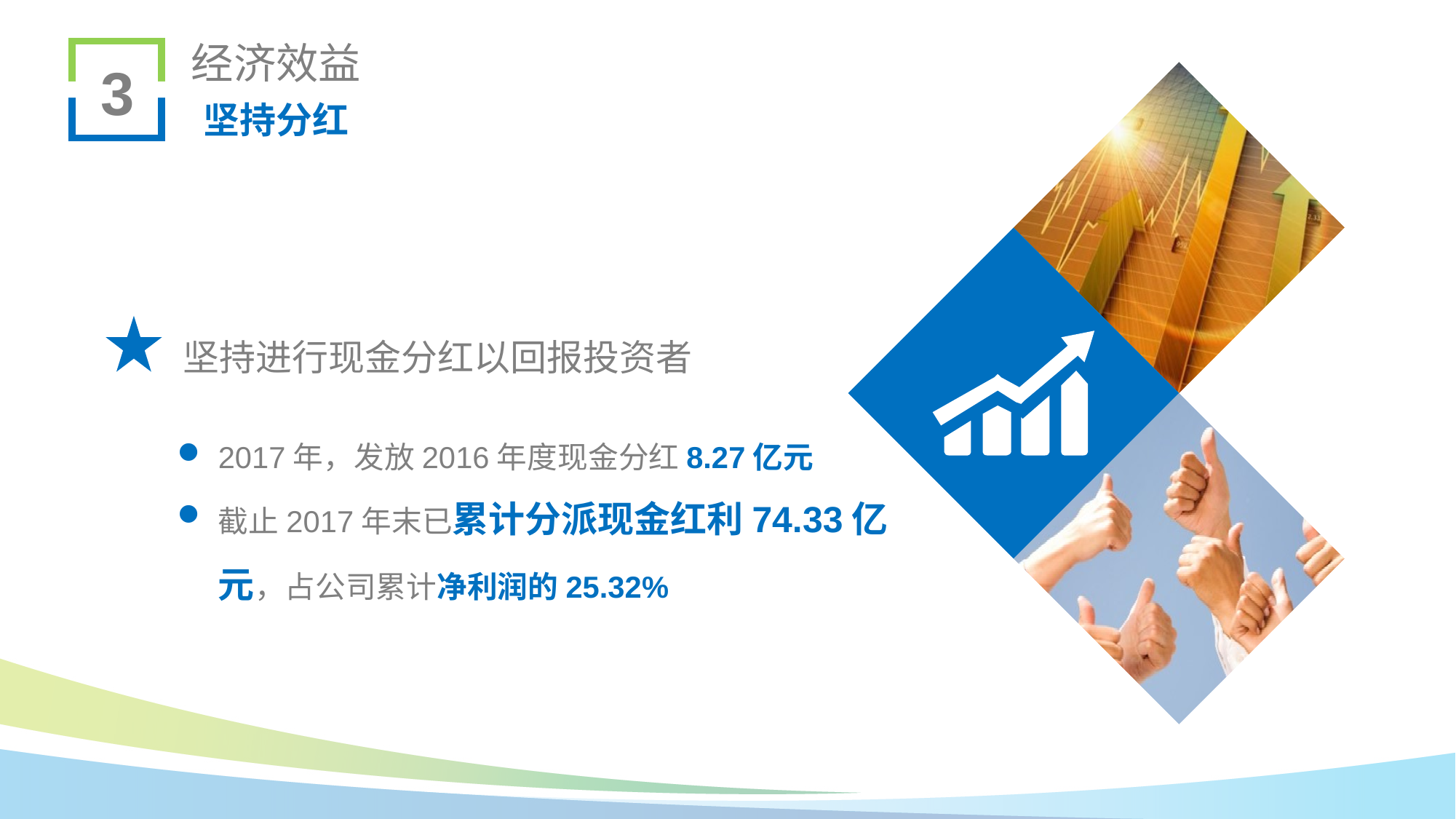

经济效益
3

坚持分红
坚持进行现金分红以回报投资者

2017年，发放2016年度现金分红8.27亿元
截止2017年末已累计分派现金红利74.33亿元，占公司累计净利润的25.32%